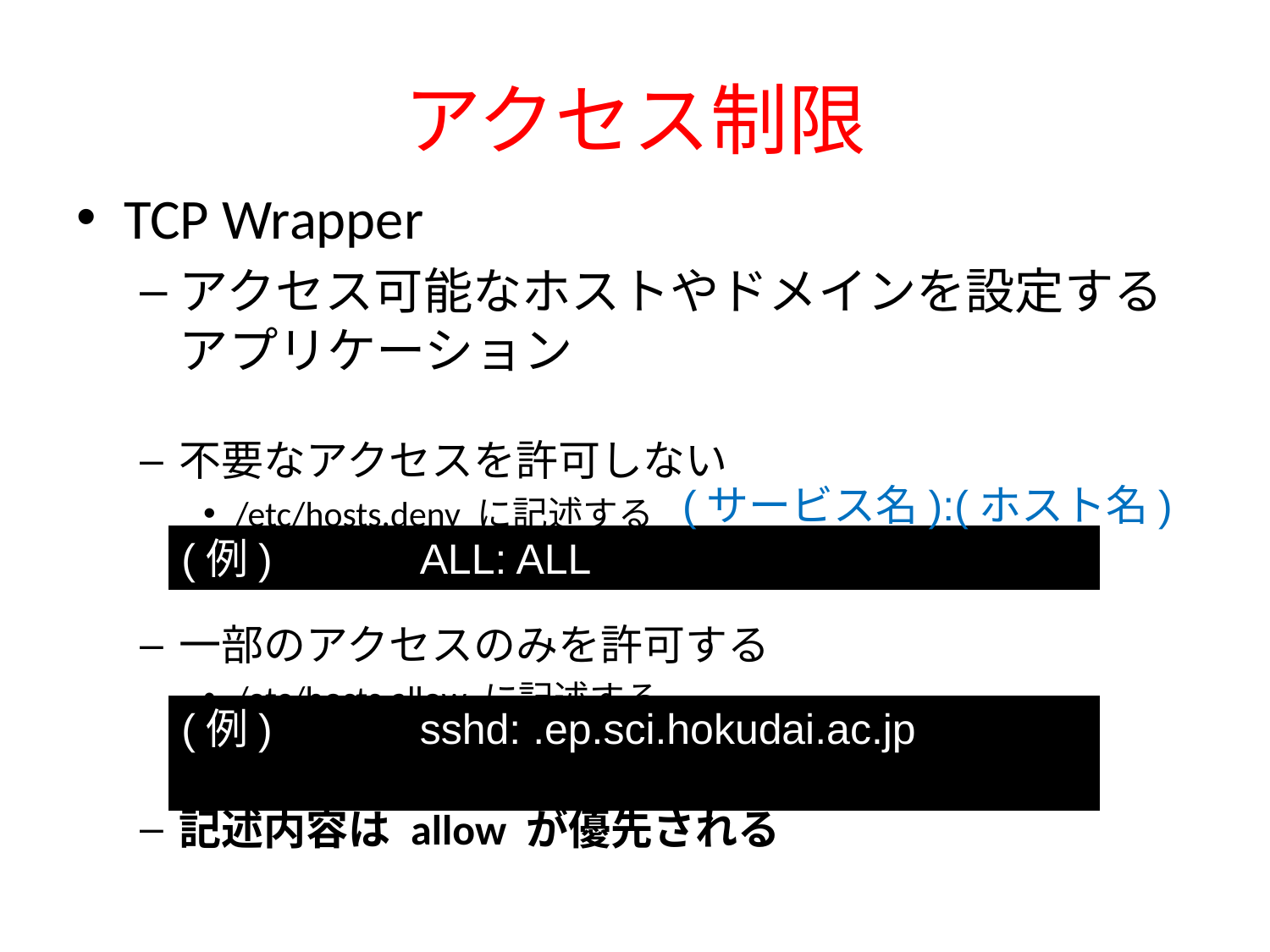

# アクセス制限
TCP Wrapper
アクセス可能なホストやドメインを設定するアプリケーション

不要なアクセスを許可しない
/etc/hosts.deny に記述する

一部のアクセスのみを許可する
/etc/hosts.allow に記述する

記述内容は allow が優先される
(サービス名):(ホスト名)
(例)　　　ALL: ALL
(例)　　　sshd: .ep.sci.hokudai.ac.jp